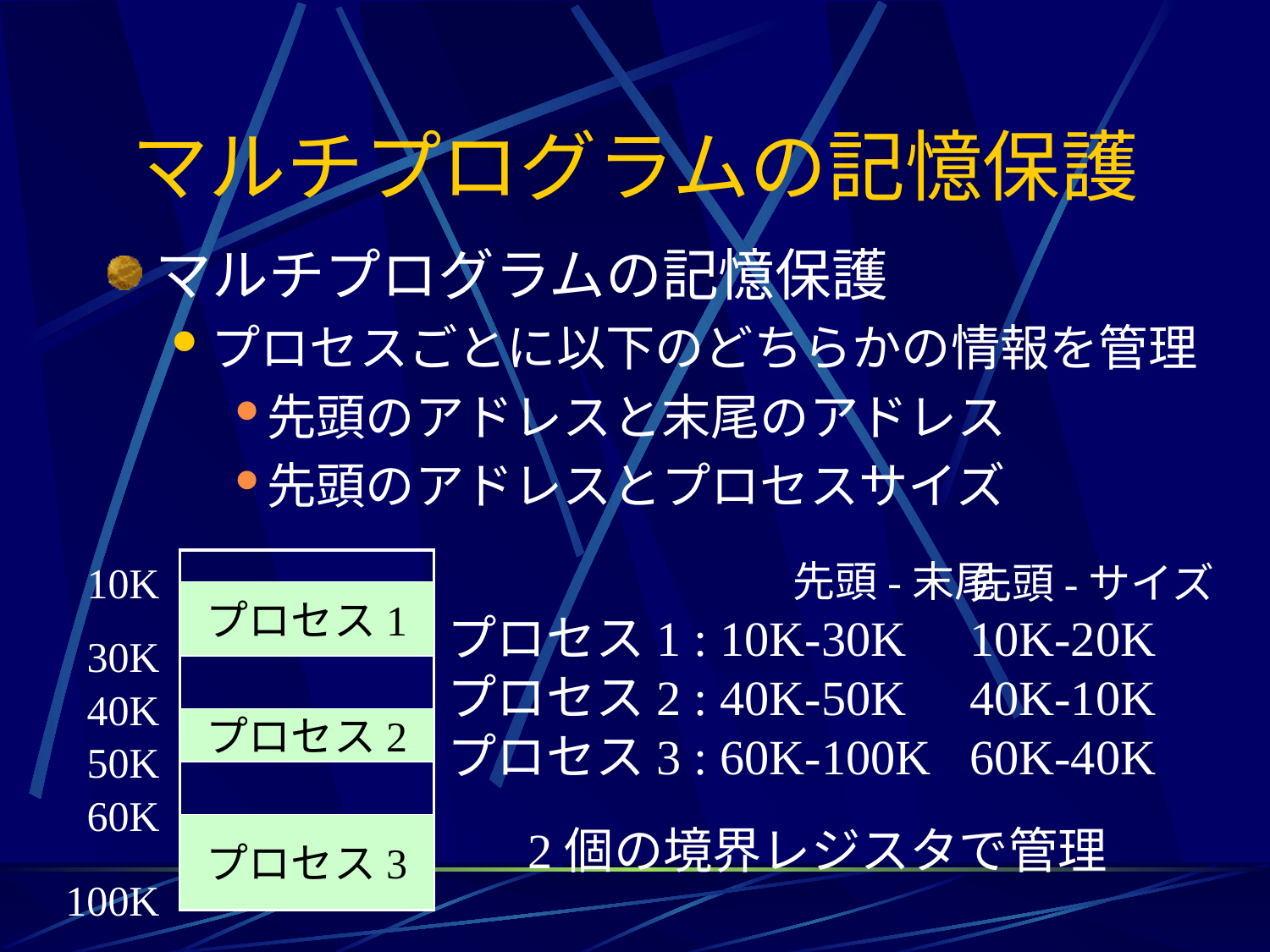

# マルチプログラムの記憶保護
マルチプログラムの記憶保護
プロセスごとに以下のどちらかの情報を管理
先頭のアドレスと末尾のアドレス
先頭のアドレスとプロセスサイズ
　　　　　　　先頭-末尾
プロセス1 : 10K-30K
プロセス2 : 40K-50K
プロセス3 : 60K-100K
先頭-サイズ
10K-20K
40K-10K
60K-40K
10K
プロセス1
30K

40K
プロセス2
50K
60K
プロセス3
100K
2個の境界レジスタで管理